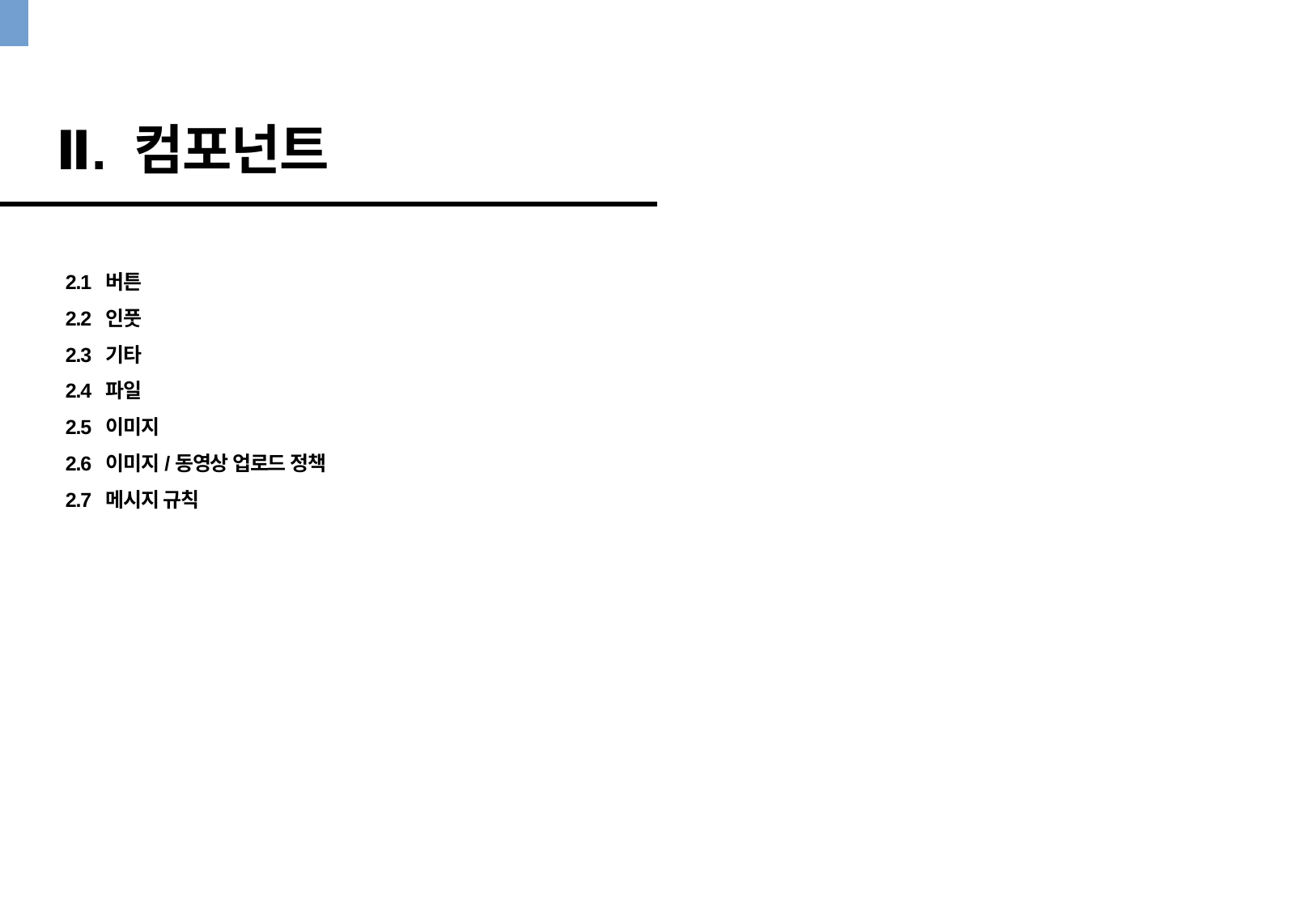

Ⅱ. 컴포넌트
2.1  버튼
2.2  인풋
2.3  기타
2.4  파일
2.5  이미지
2.6  이미지/동영상 업로드 정책
2.7  메시지 규칙